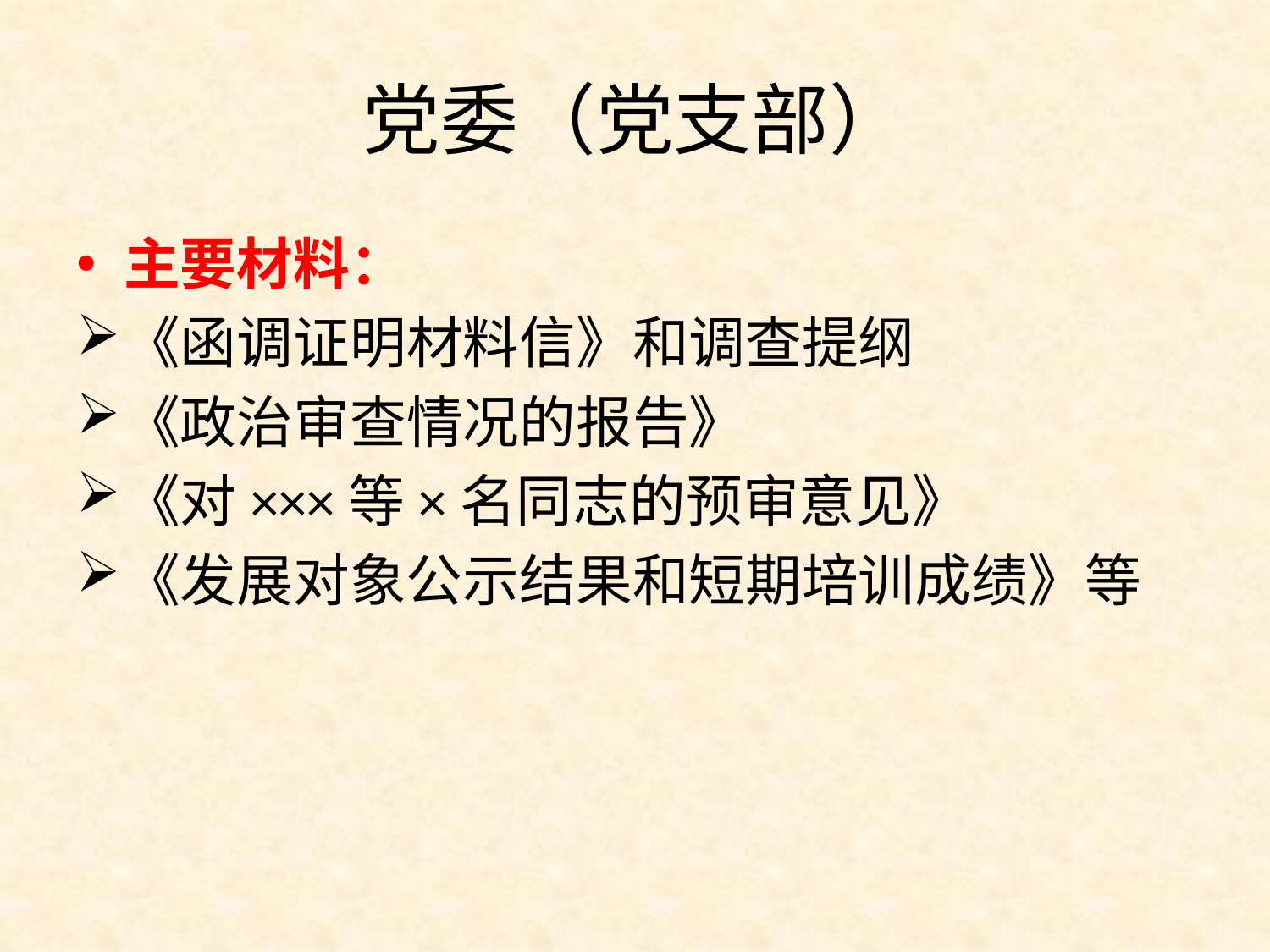

# 党委（党支部）
主要材料：
《函调证明材料信》和调查提纲
《政治审查情况的报告》
《对×××等×名同志的预审意见》
《发展对象公示结果和短期培训成绩》等